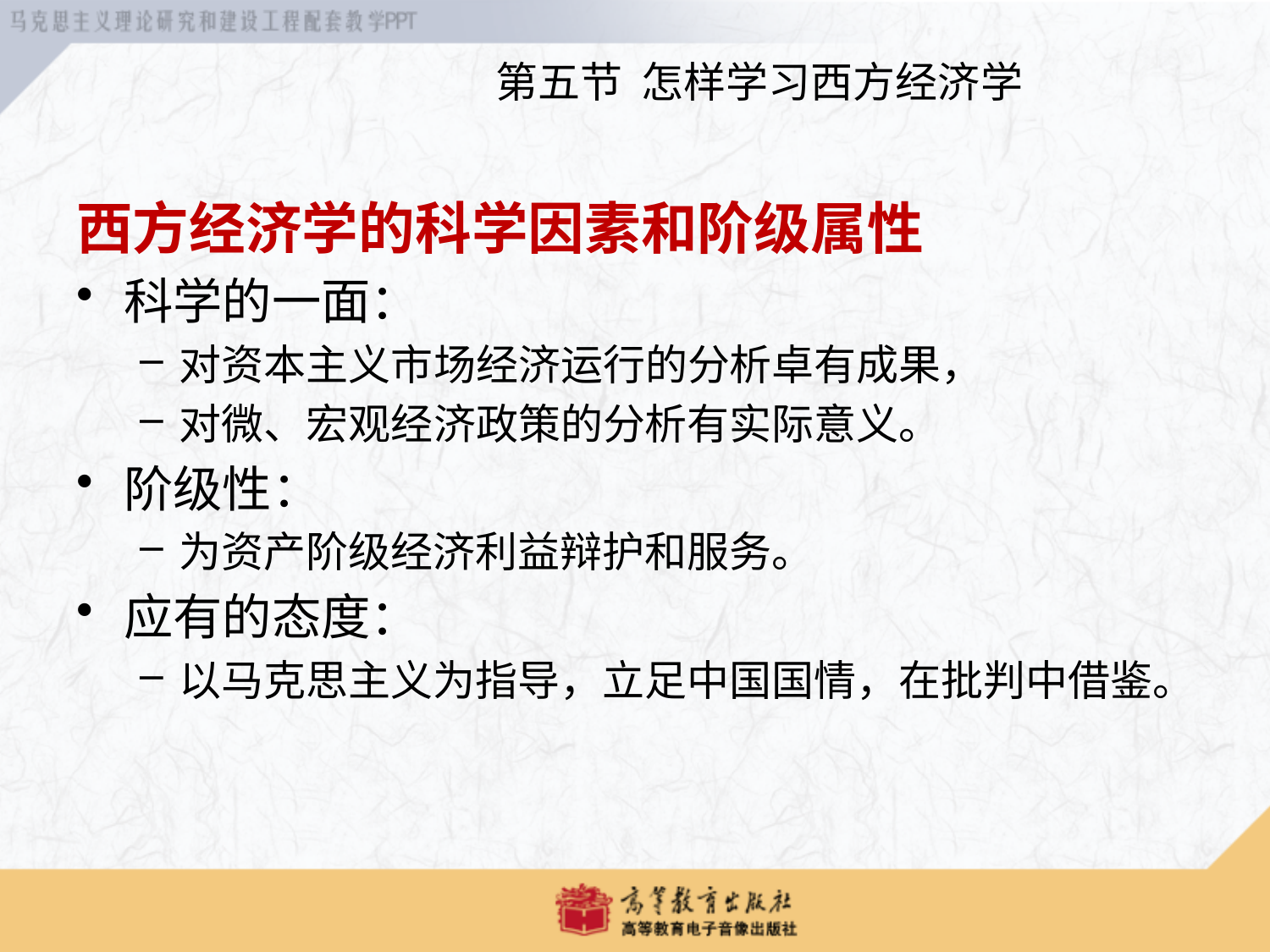

第五节  怎样学习西方经济学

# 西方经济学的科学因素和阶级属性
科学的一面：
对资本主义市场经济运行的分析卓有成果，
对微、宏观经济政策的分析有实际意义。
阶级性：
为资产阶级经济利益辩护和服务。
应有的态度：
以马克思主义为指导，立足中国国情，在批判中借鉴。